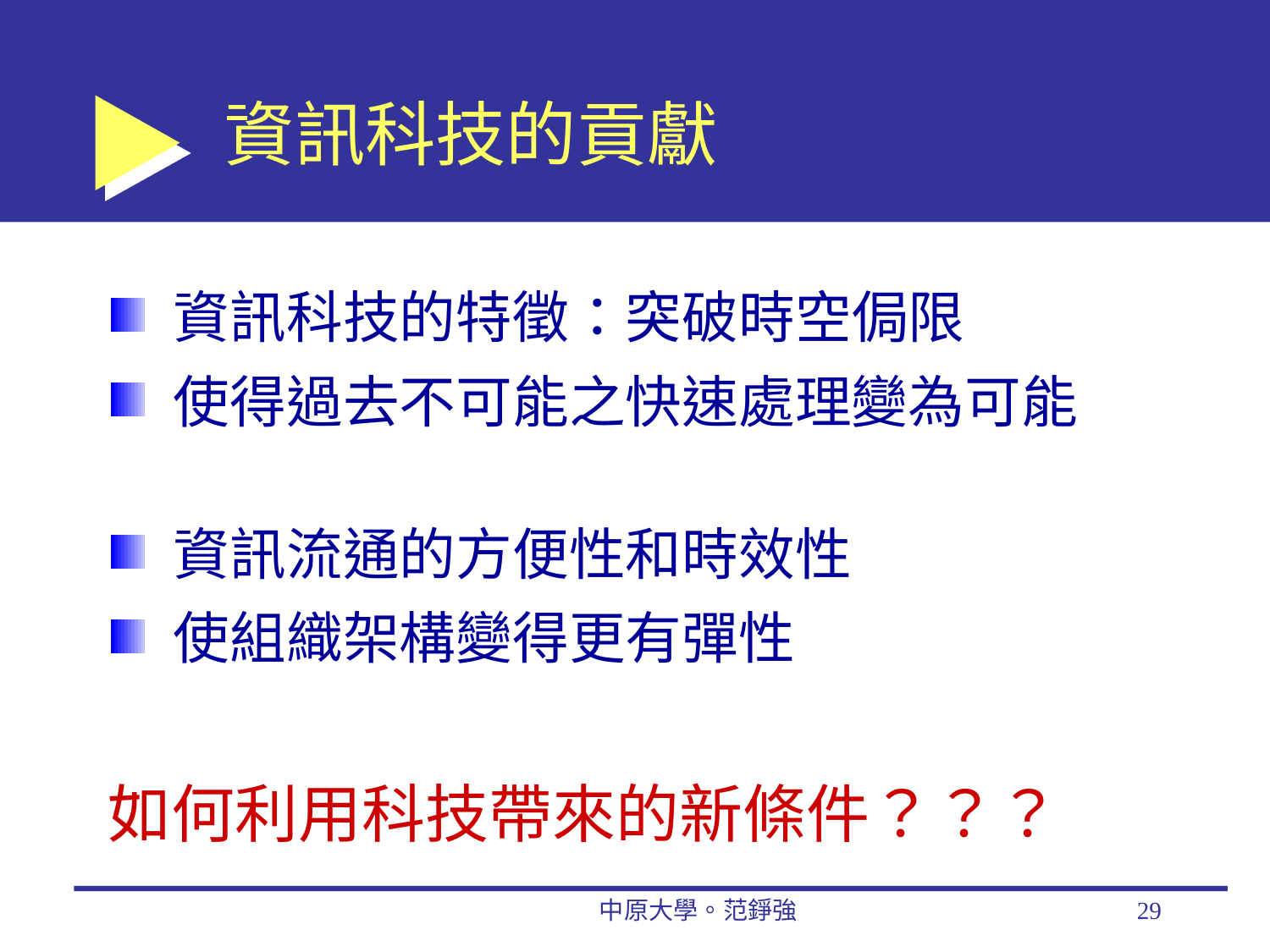

# 資訊科技的貢獻
資訊科技的特徵：突破時空侷限
使得過去不可能之快速處理變為可能
資訊流通的方便性和時效性
使組織架構變得更有彈性

如何利用科技帶來的新條件？？？
中原大學。范錚強
29